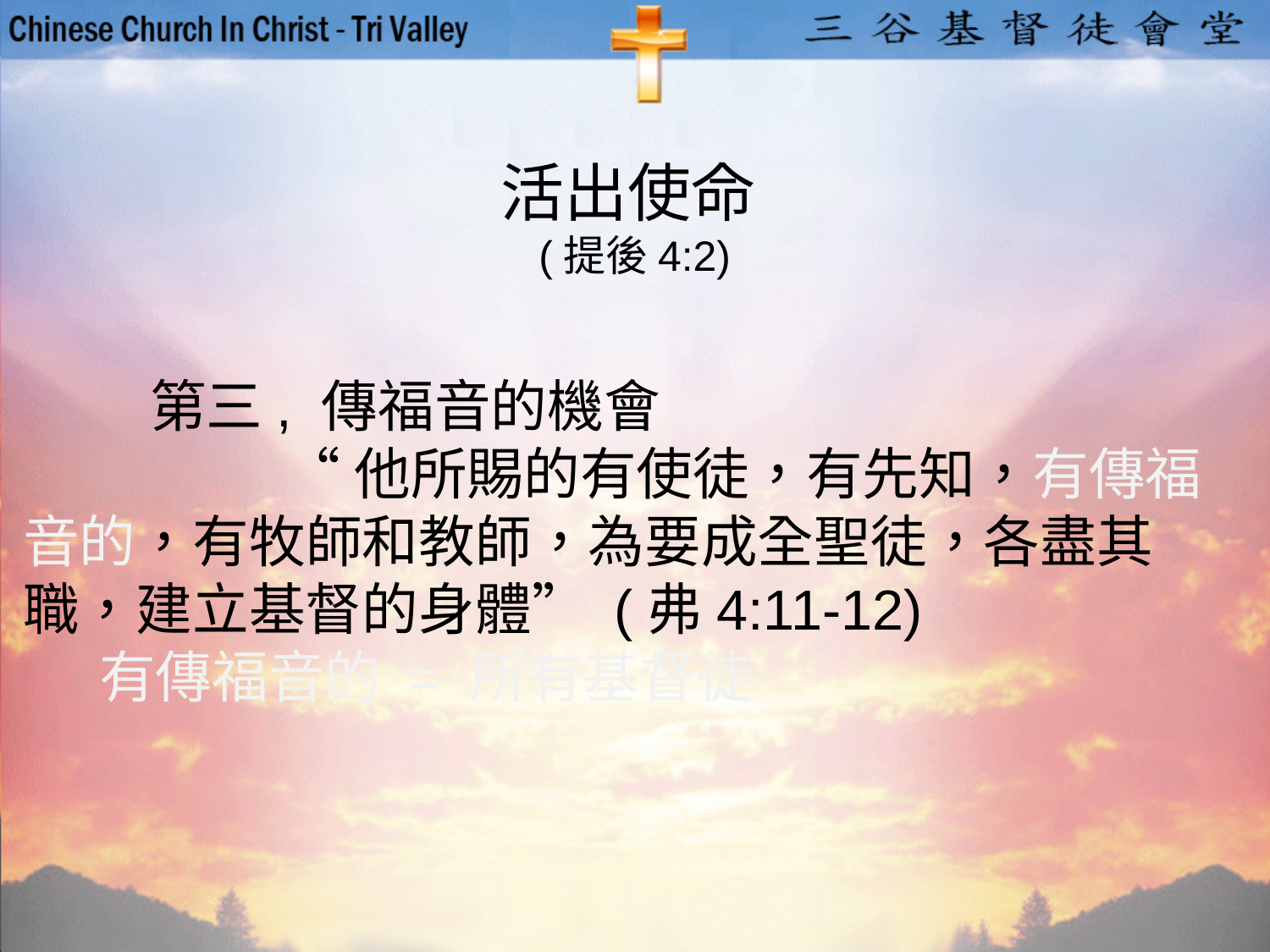

活出使命
(提後4:2)

	第三, 傳福音的機會
		 “他所賜的有使徒，有先知，有傳福音的，有牧師和教師，為要成全聖徒，各盡其職，建立基督的身體” (弗4:11-12)
    有傳福音的 = 所有基督徒